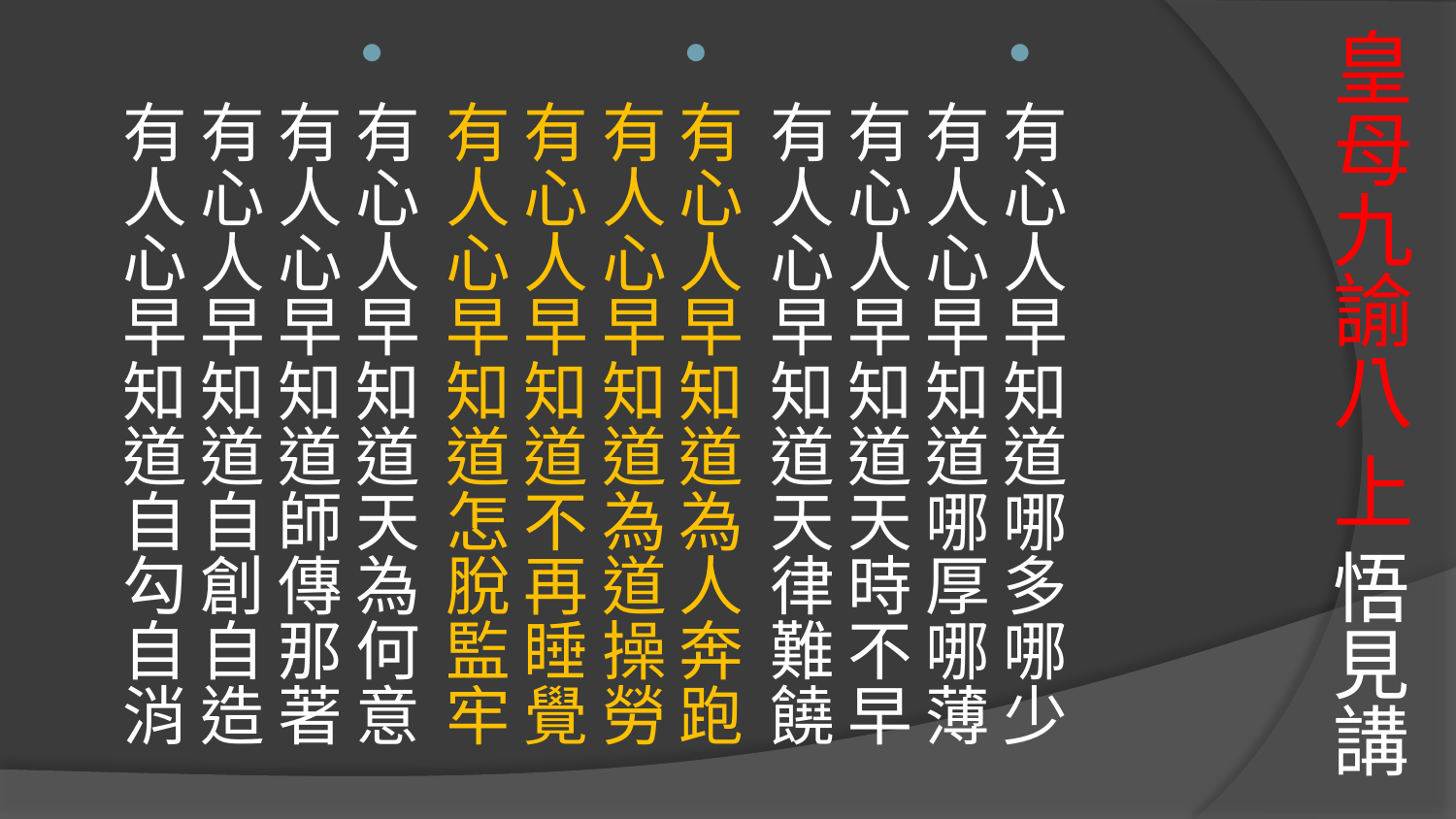

# 皇母九諭八 上 悟見講
有心人早知道哪多哪少有人心早知道哪厚哪薄
有心人早知道天時不早有人心早知道天律難饒
有心人早知道為人奔跑有人心早知道為道操勞
有心人早知道不再睡覺有人心早知道怎脫監牢
有心人早知道天為何意有人心早知道師傳那著有心人早知道自創自造有人心早知道自勾自消